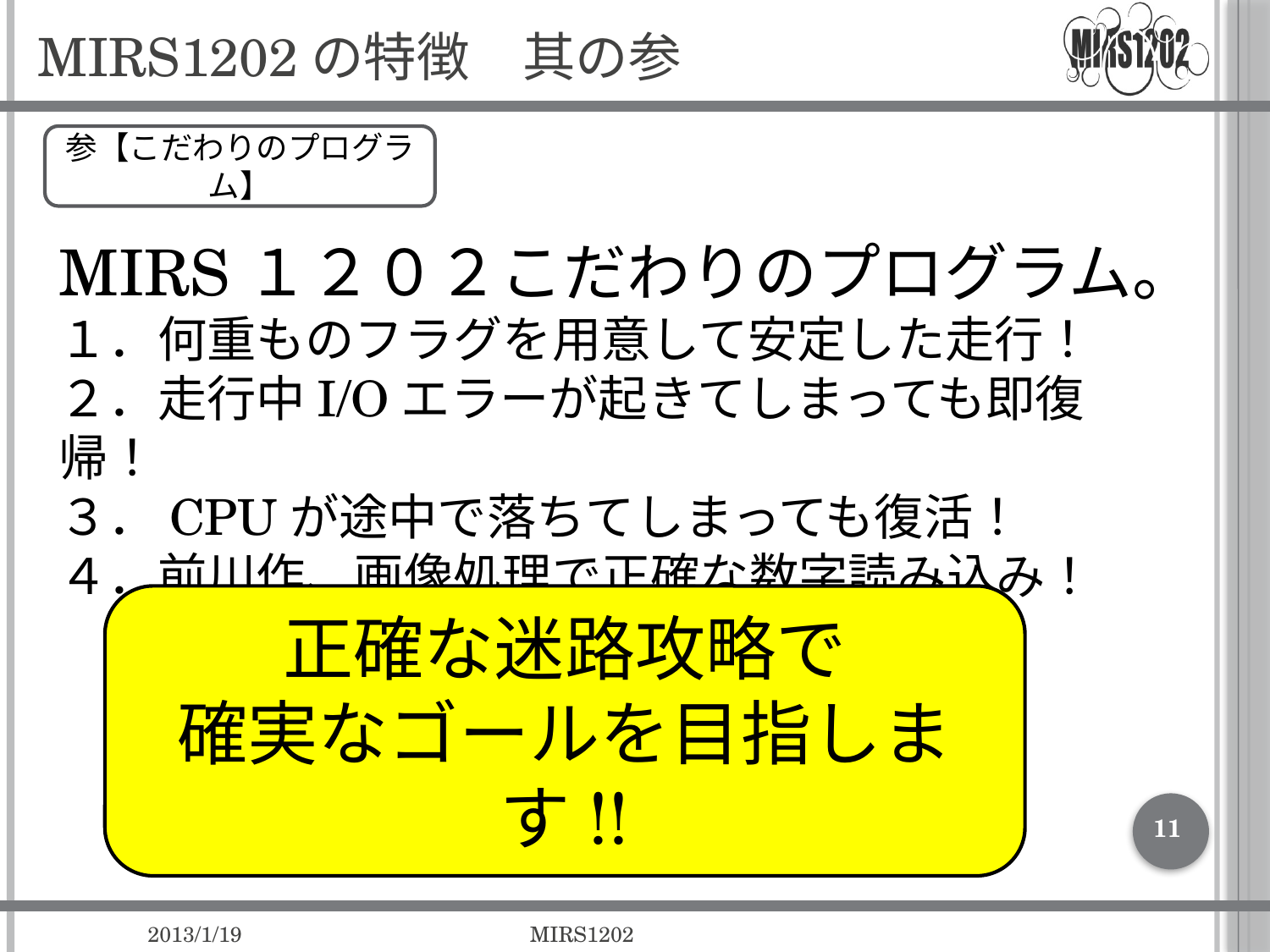

# MIRS1202の特徴　其の参
参【こだわりのプログラム】
MIRS１２０２こだわりのプログラム。
１．何重ものフラグを用意して安定した走行！
２．走行中I/Oエラーが起きてしまっても即復帰！
３．CPUが途中で落ちてしまっても復活！
４．前川作、画像処理で正確な数字読み込み！
正確な迷路攻略で
確実なゴールを目指します!!
11
2013/1/19
MIRS1202